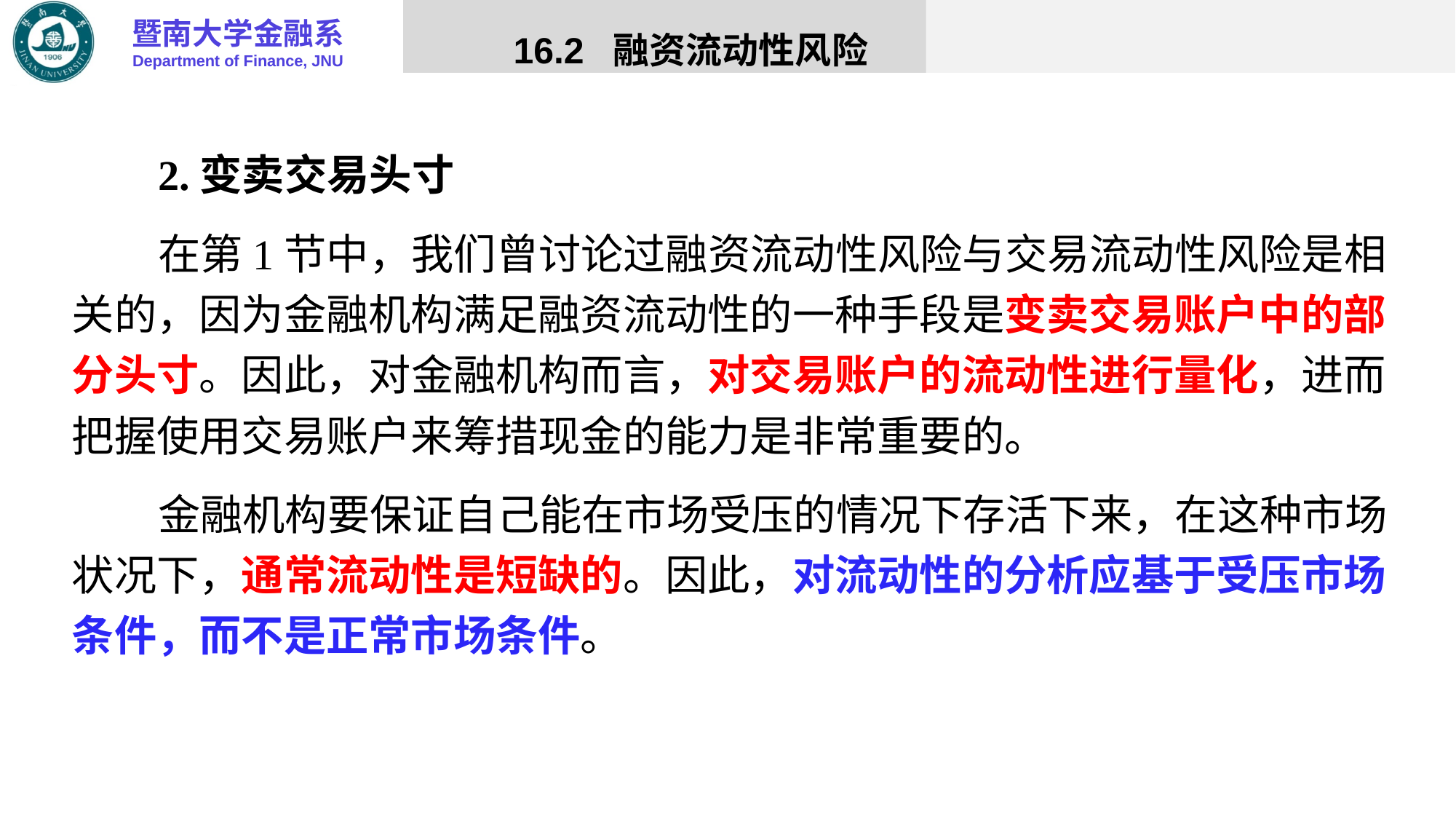

16.2  融资流动性风险
2.变卖交易头寸
在第1节中，我们曾讨论过融资流动性风险与交易流动性风险是相关的，因为金融机构满足融资流动性的一种手段是变卖交易账户中的部分头寸。因此，对金融机构而言，对交易账户的流动性进行量化，进而把握使用交易账户来筹措现金的能力是非常重要的。
金融机构要保证自己能在市场受压的情况下存活下来，在这种市场状况下，通常流动性是短缺的。因此，对流动性的分析应基于受压市场条件，而不是正常市场条件。